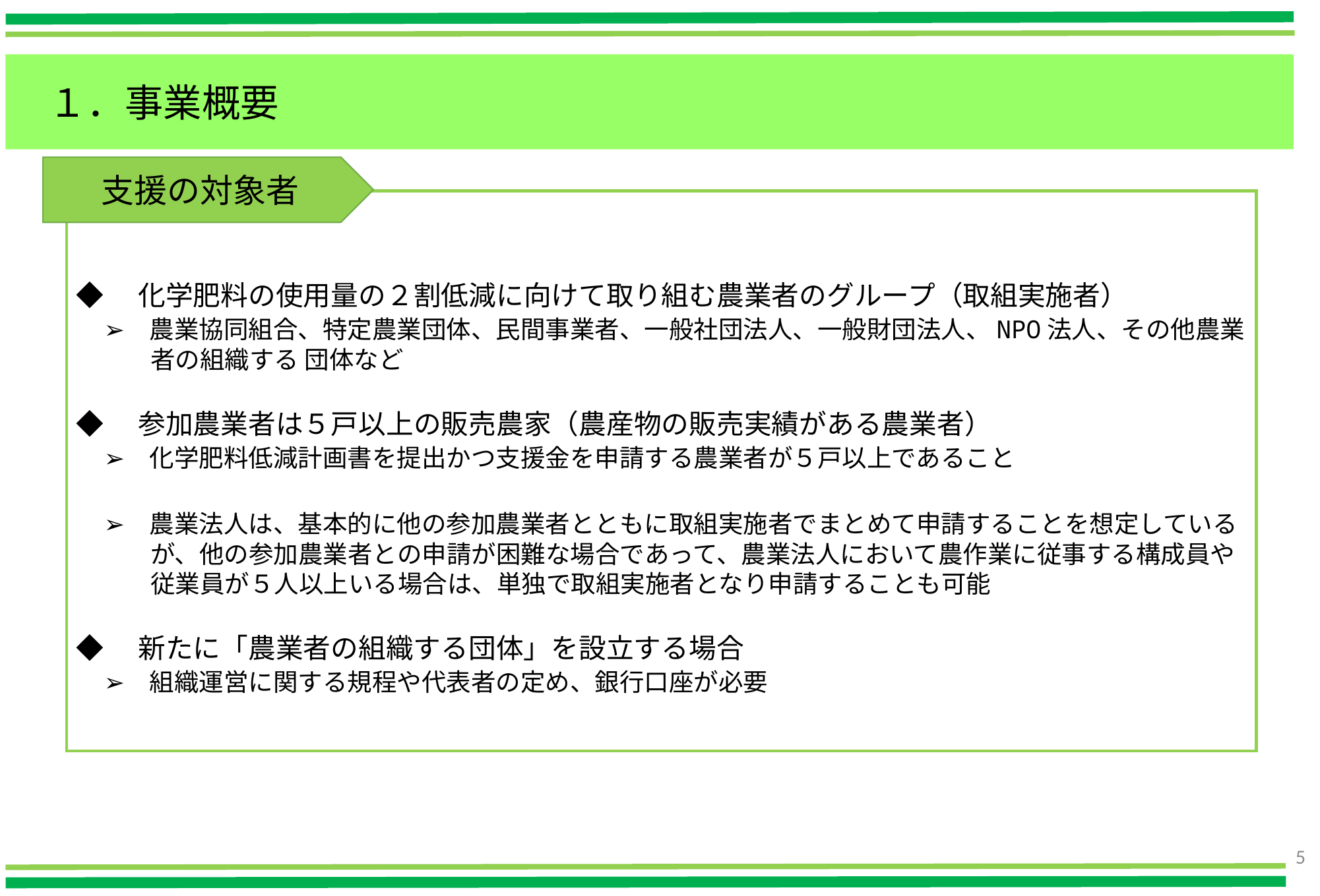

１．事業概要
支援の対象者

◆　化学肥料の使用量の２割低減に向けて取り組む農業者のグループ（取組実施者）
　➢　農業協同組合、特定農業団体、民間事業者、一般社団法人、一般財団法人、NPO法人、その他農業
　　　者の組織する 団体など

◆　参加農業者は５戸以上の販売農家（農産物の販売実績がある農業者）
　➢　化学肥料低減計画書を提出かつ支援金を申請する農業者が５戸以上であること

　➢　農業法人は、基本的に他の参加農業者とともに取組実施者でまとめて申請することを想定している
　　　が、他の参加農業者との申請が困難な場合であって、農業法人において農作業に従事する構成員や
　　　従業員が５人以上いる場合は、単独で取組実施者となり申請することも可能

◆　新たに「農業者の組織する団体」を設立する場合
　➢　組織運営に関する規程や代表者の定め、銀行口座が必要
5